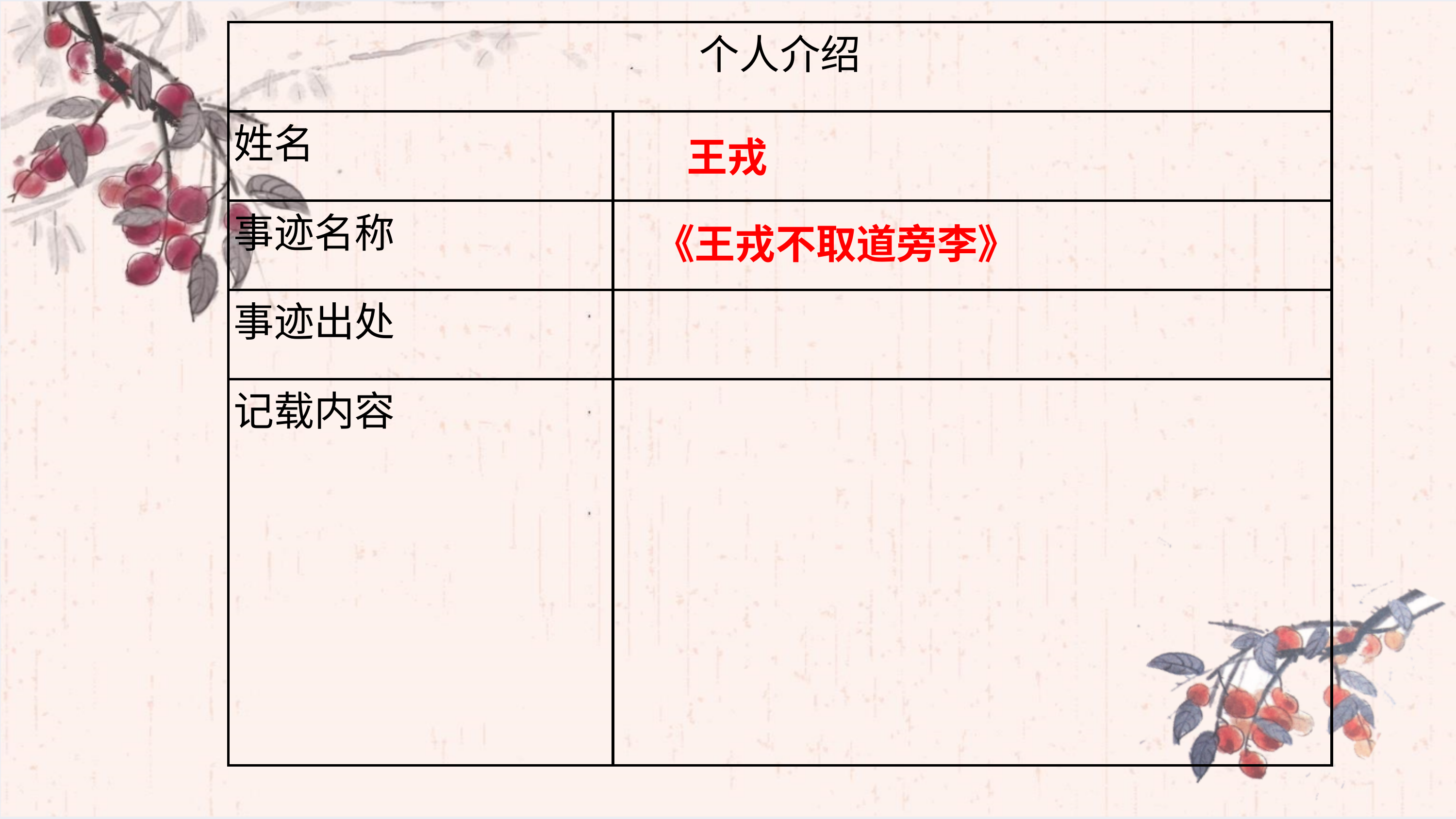

| 个人介绍 |  |
| --- | --- |
| 姓名 |  |
| 事迹名称 |  |
| 事迹出处 |  |
| 记载内容 |  |
王戎
《王戎不取道旁李》